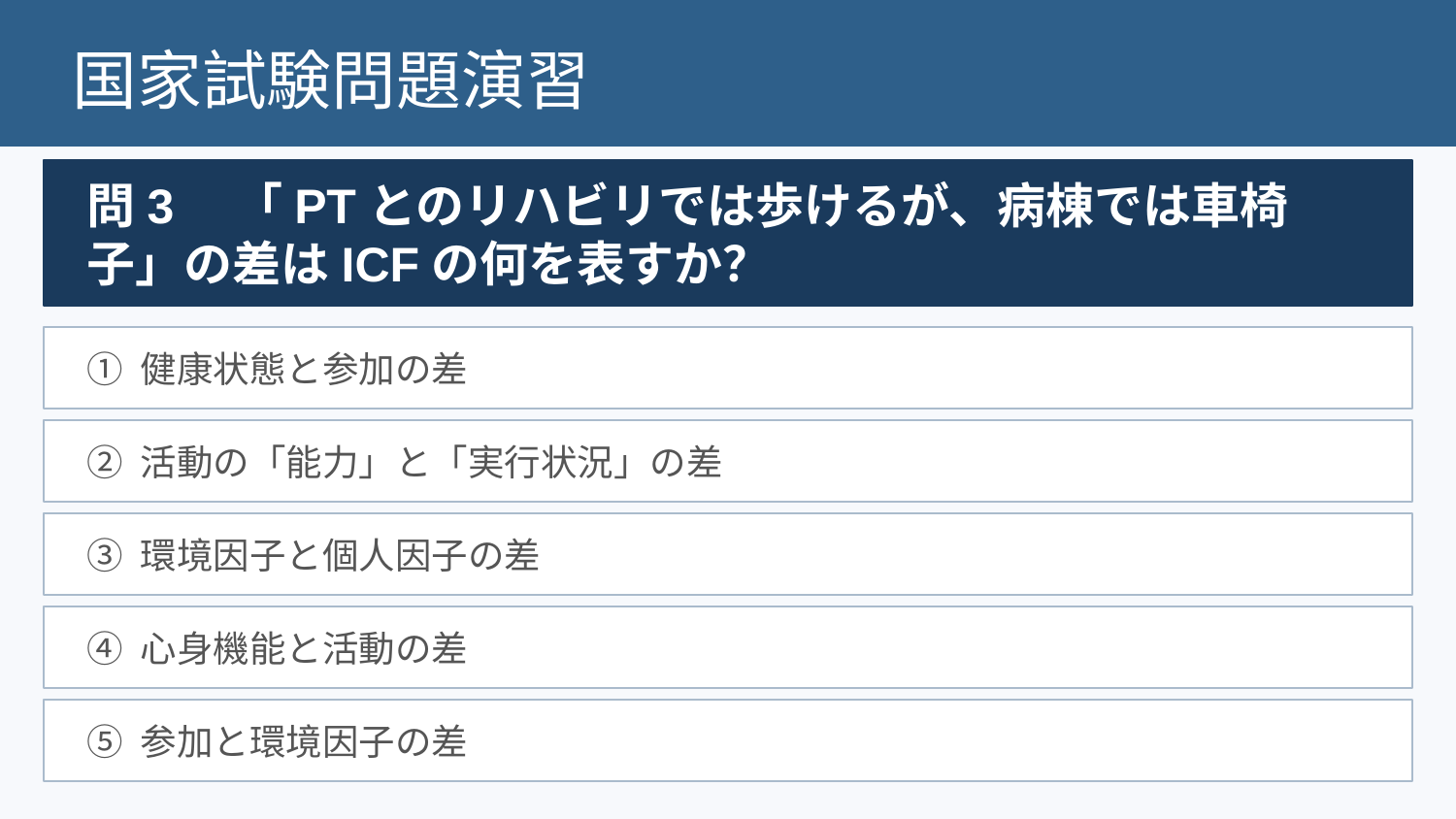

国家試験問題演習

問3　「PTとのリハビリでは歩けるが、病棟では車椅子」の差はICFの何を表すか？

① 健康状態と参加の差

② 活動の「能力」と「実行状況」の差

③ 環境因子と個人因子の差

④ 心身機能と活動の差

⑤ 参加と環境因子の差